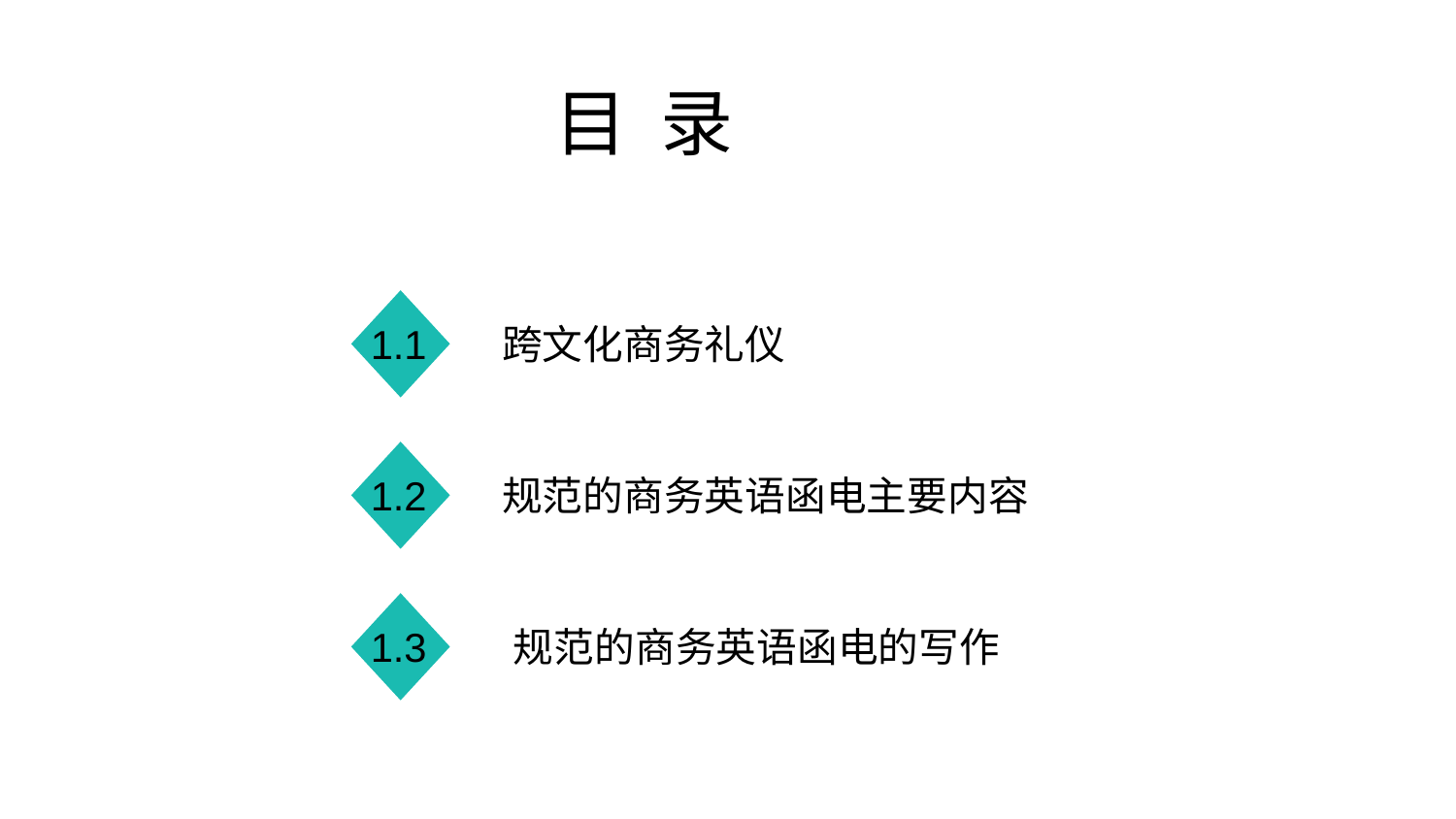

目  录

1.1

1.2

1.3
跨文化商务礼仪
规范的商务英语函电主要内容
规范的商务英语函电的写作